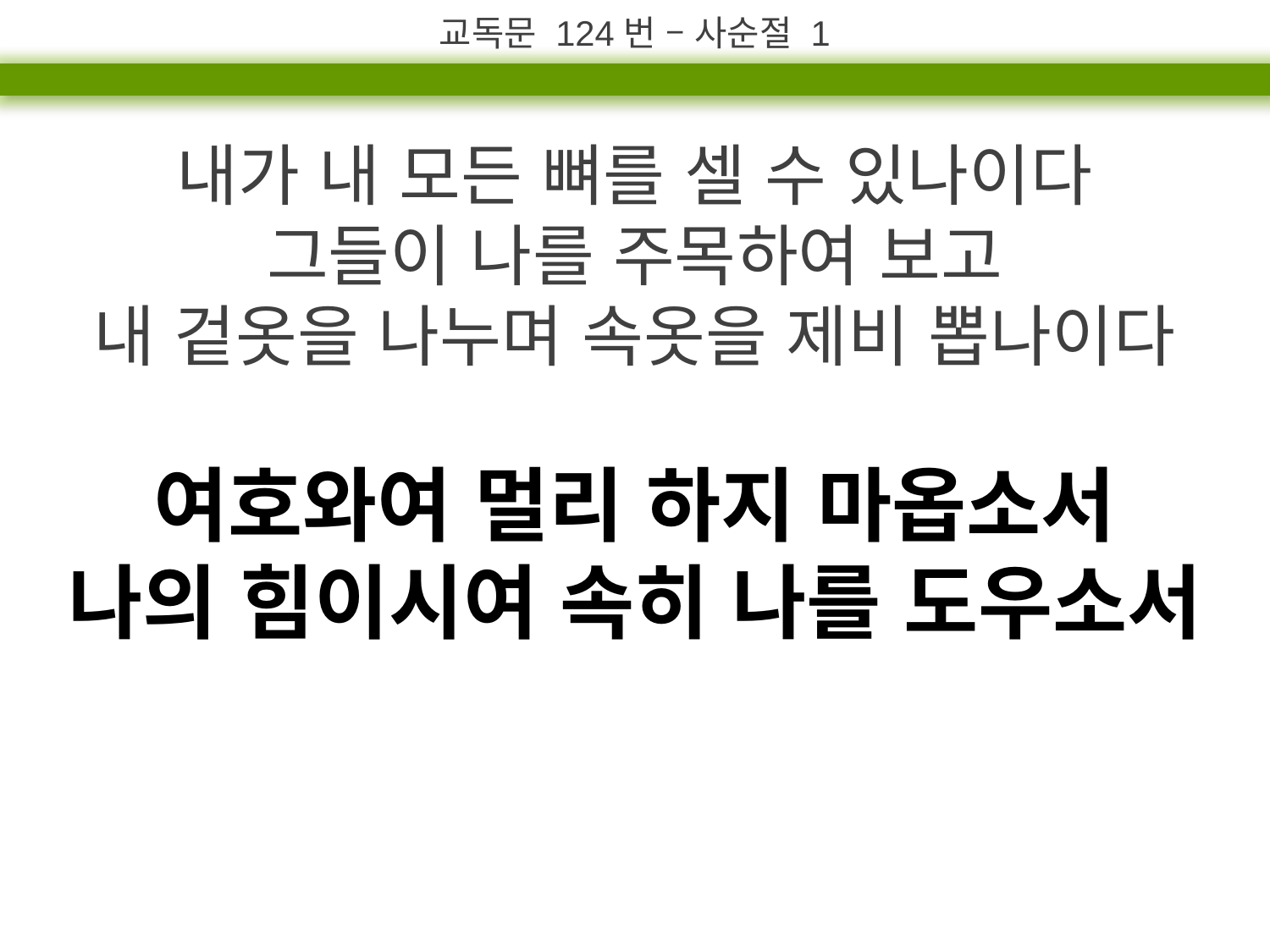

교독문 124번 – 사순절 1

내가 내 모든 뼈를 셀 수 있나이다
그들이 나를 주목하여 보고
내 겉옷을 나누며 속옷을 제비 뽑나이다
여호와여 멀리 하지 마옵소서
나의 힘이시여 속히 나를 도우소서